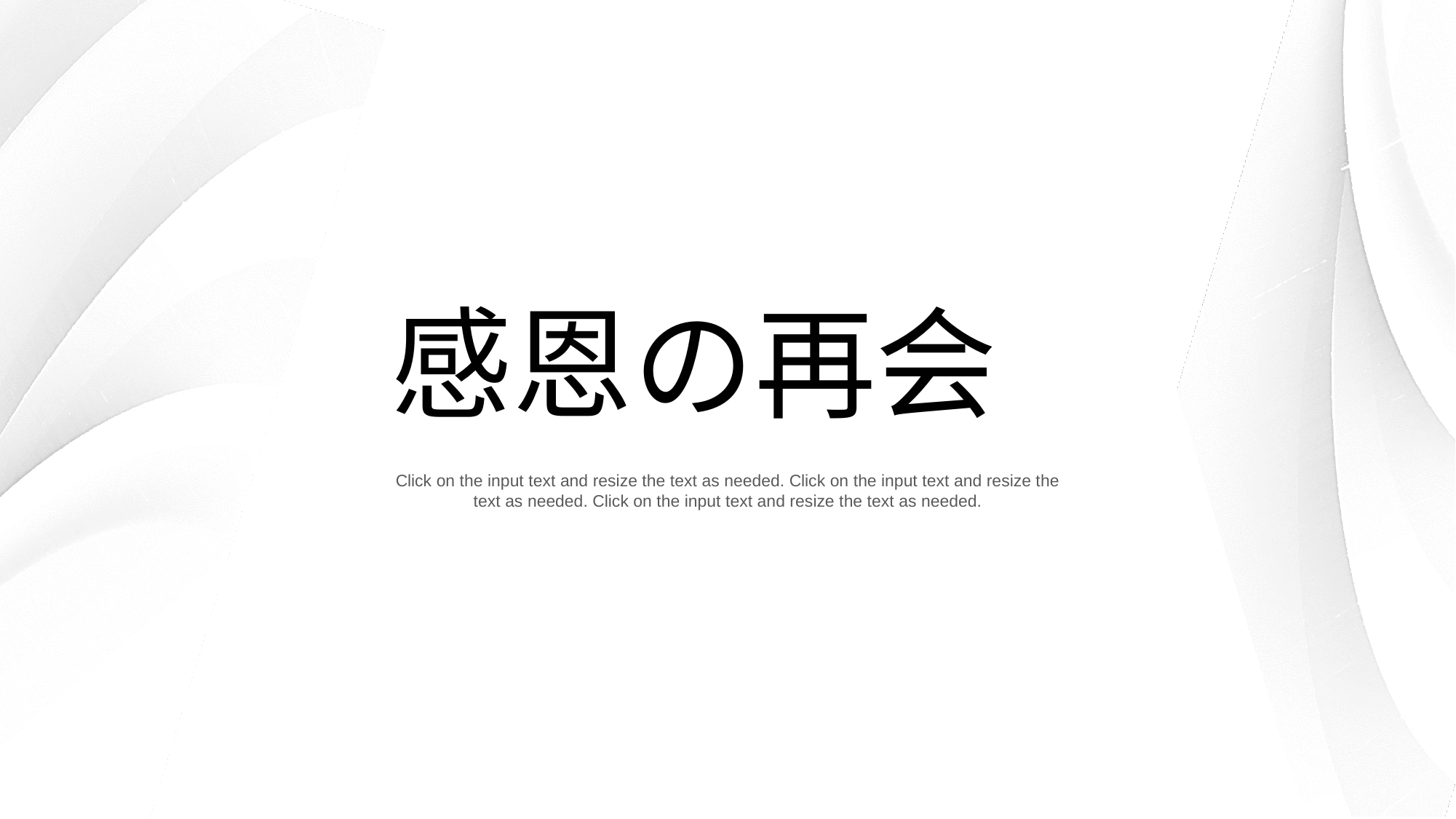

感恩の再会
Click on the input text and resize the text as needed. Click on the input text and resize the text as needed. Click on the input text and resize the text as needed.